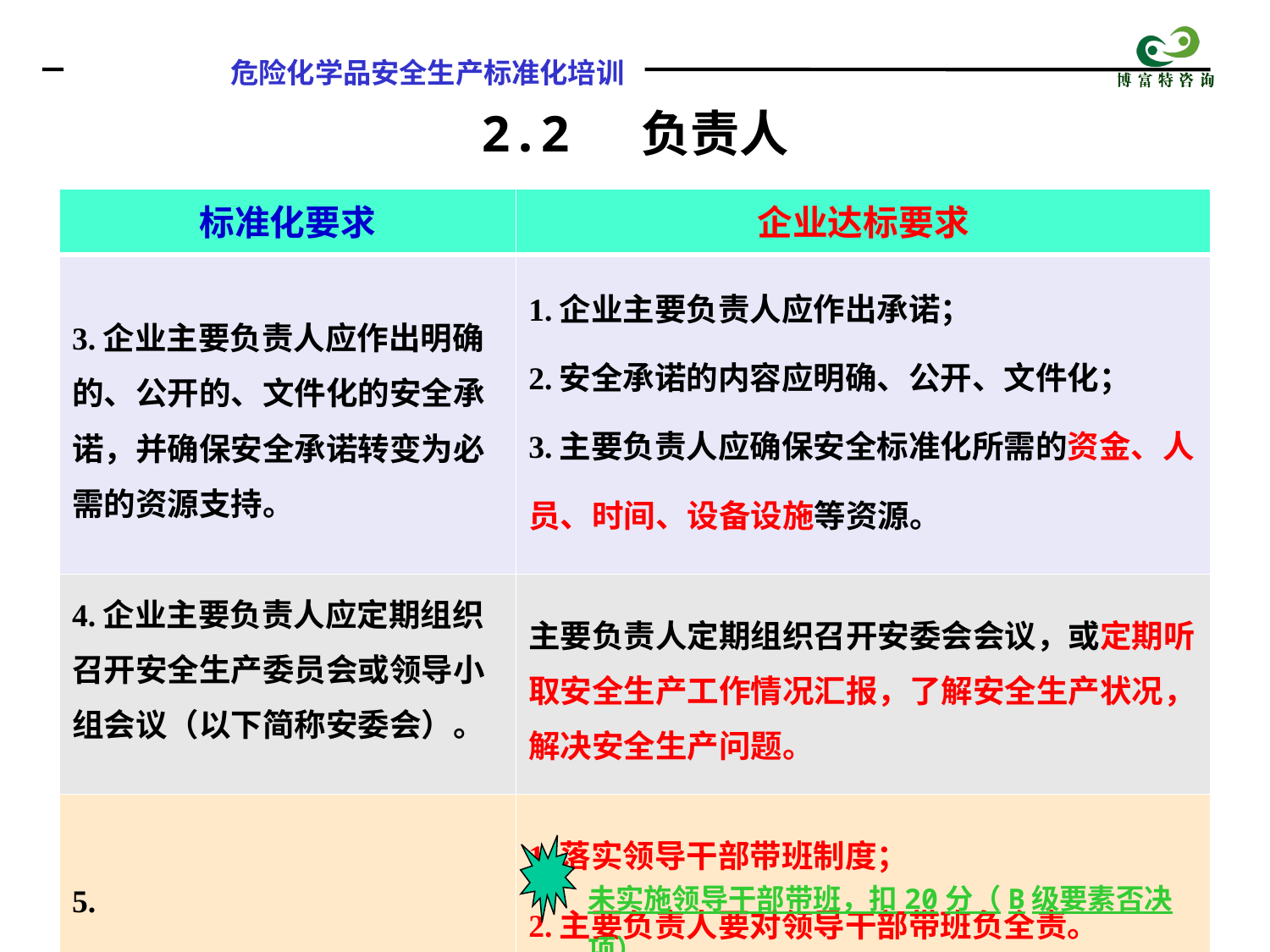

2.2  负责人
| 标准化要求 | 企业达标要求 |
| --- | --- |
| 3.企业主要负责人应作出明确的、公开的、文件化的安全承诺，并确保安全承诺转变为必需的资源支持。 | 1.企业主要负责人应作出承诺； 2.安全承诺的内容应明确、公开、文件化； 3.主要负责人应确保安全标准化所需的资金、人员、时间、设备设施等资源。 |
| 4.企业主要负责人应定期组织召开安全生产委员会或领导小组会议（以下简称安委会）。 | 主要负责人定期组织召开安委会会议，或定期听取安全生产工作情况汇报，了解安全生产状况，解决安全生产问题。 |
| 5. | 1.落实领导干部带班制度； 2.主要负责人要对领导干部带班负全责。 |

未实施领导干部带班，扣20分（B级要素否决项）